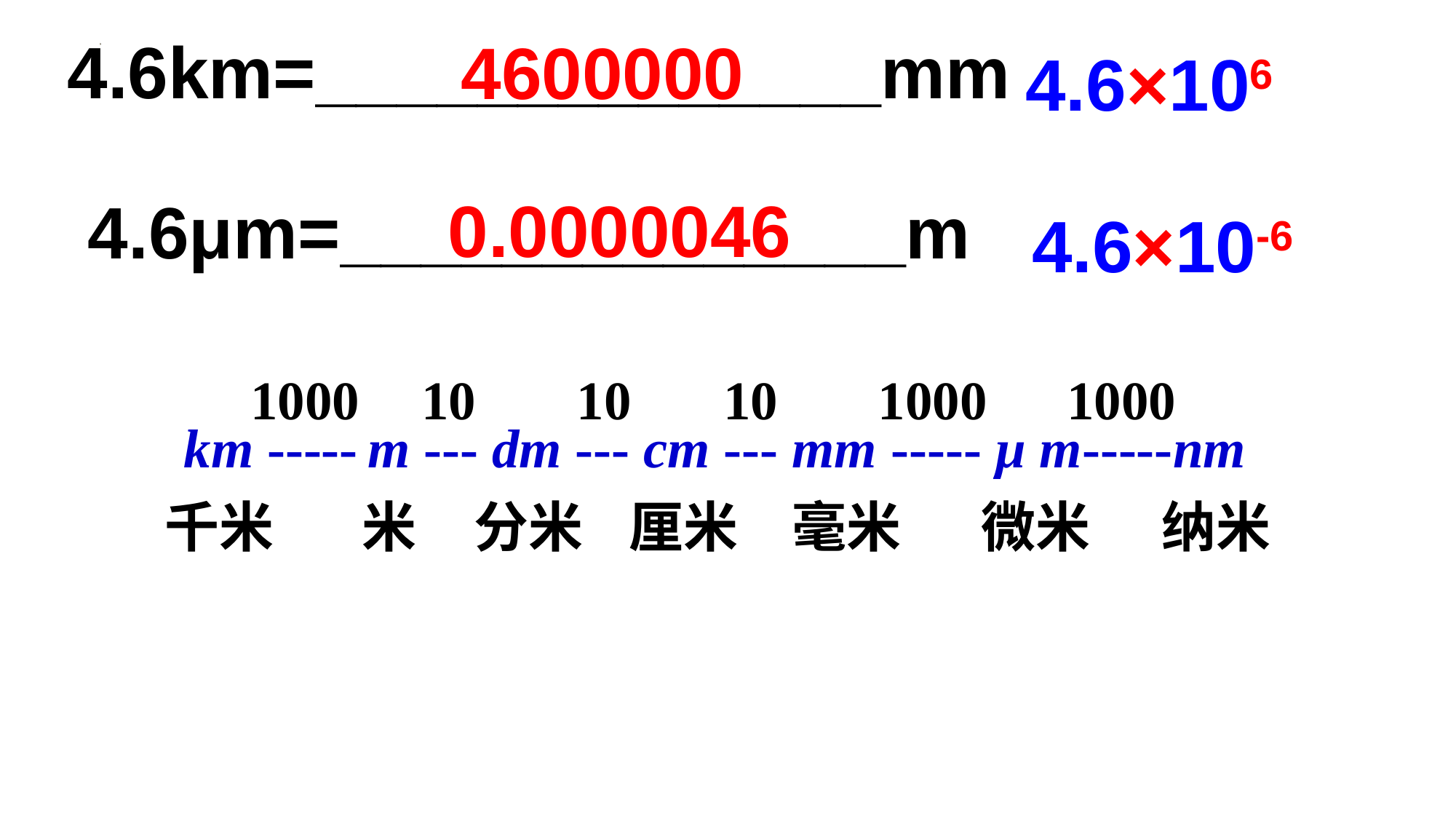

4.6km=______________mm
4600000
4.6×106
0.0000046
4.6μm=______________m
4.6×10-6
1000
10
10
10
1000
1000
km -----
m --- dm --- cm --- mm
----- μ m-----nm
千米
米
分米
厘米
毫米
微米
纳米